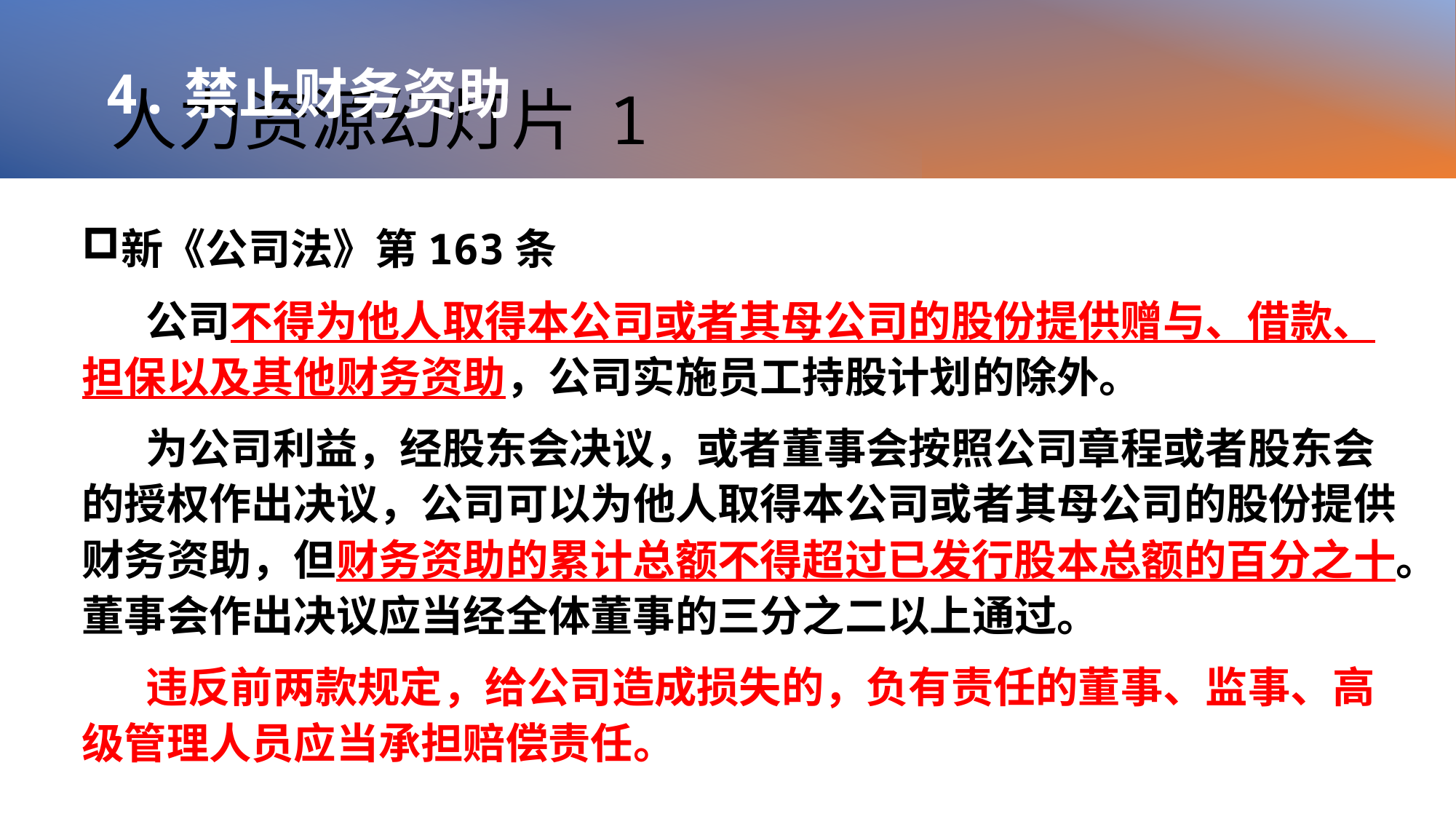

# 人力资源幻灯片 1
4.禁止财务资助
新《公司法》第163条
公司不得为他人取得本公司或者其母公司的股份提供赠与、借款、担保以及其他财务资助，公司实施员工持股计划的除外。
为公司利益，经股东会决议，或者董事会按照公司章程或者股东会的授权作出决议，公司可以为他人取得本公司或者其母公司的股份提供财务资助，但财务资助的累计总额不得超过已发行股本总额的百分之十。董事会作出决议应当经全体董事的三分之二以上通过。
违反前两款规定，给公司造成损失的，负有责任的董事、监事、高级管理人员应当承担赔偿责任。